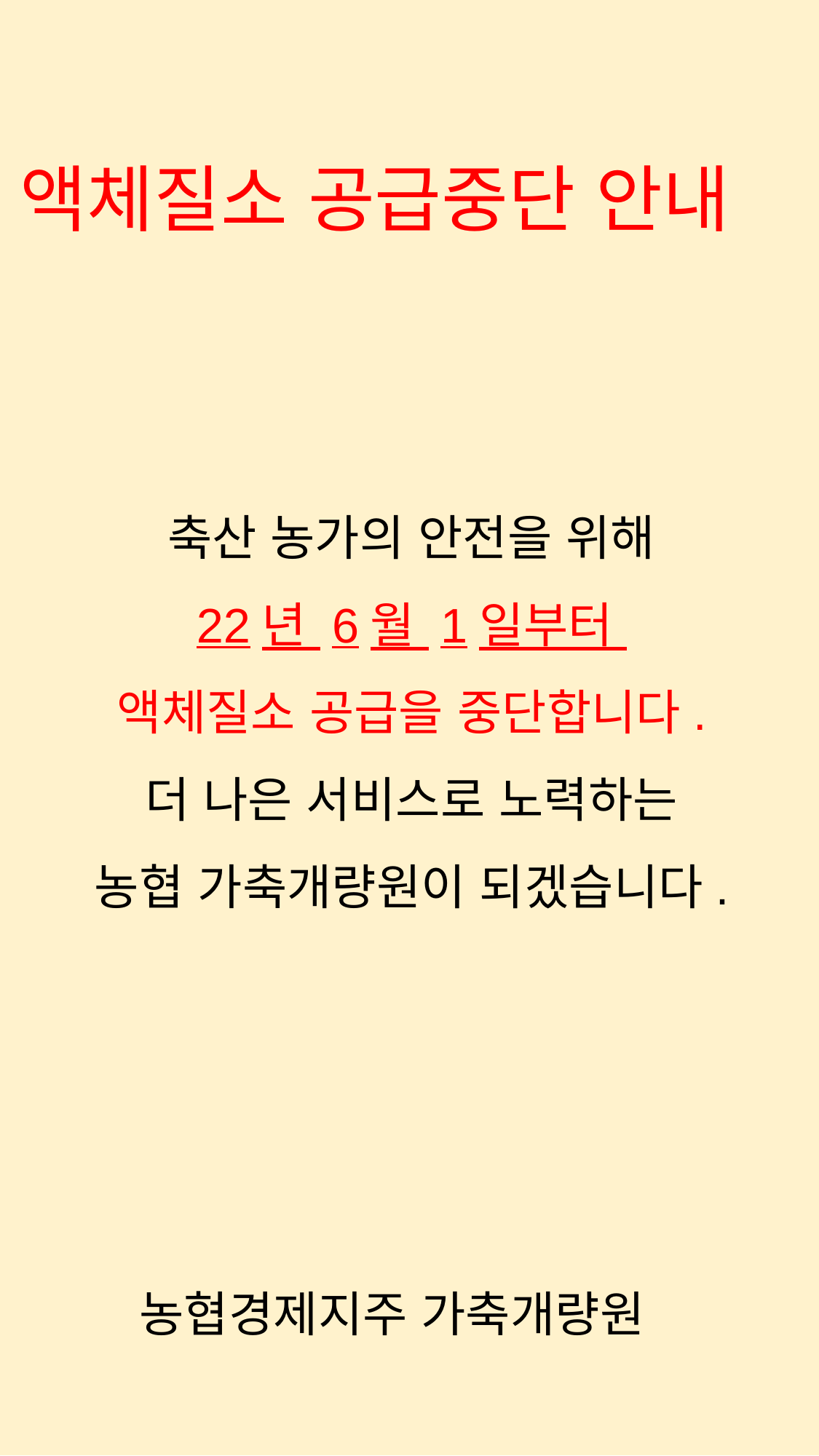

액체질소 공급중단 안내
축산 농가의 안전을 위해
22년 6월 1일부터
액체질소 공급을 중단합니다.
더 나은 서비스로 노력하는
농협 가축개량원이 되겠습니다.
농협경제지주 가축개량원